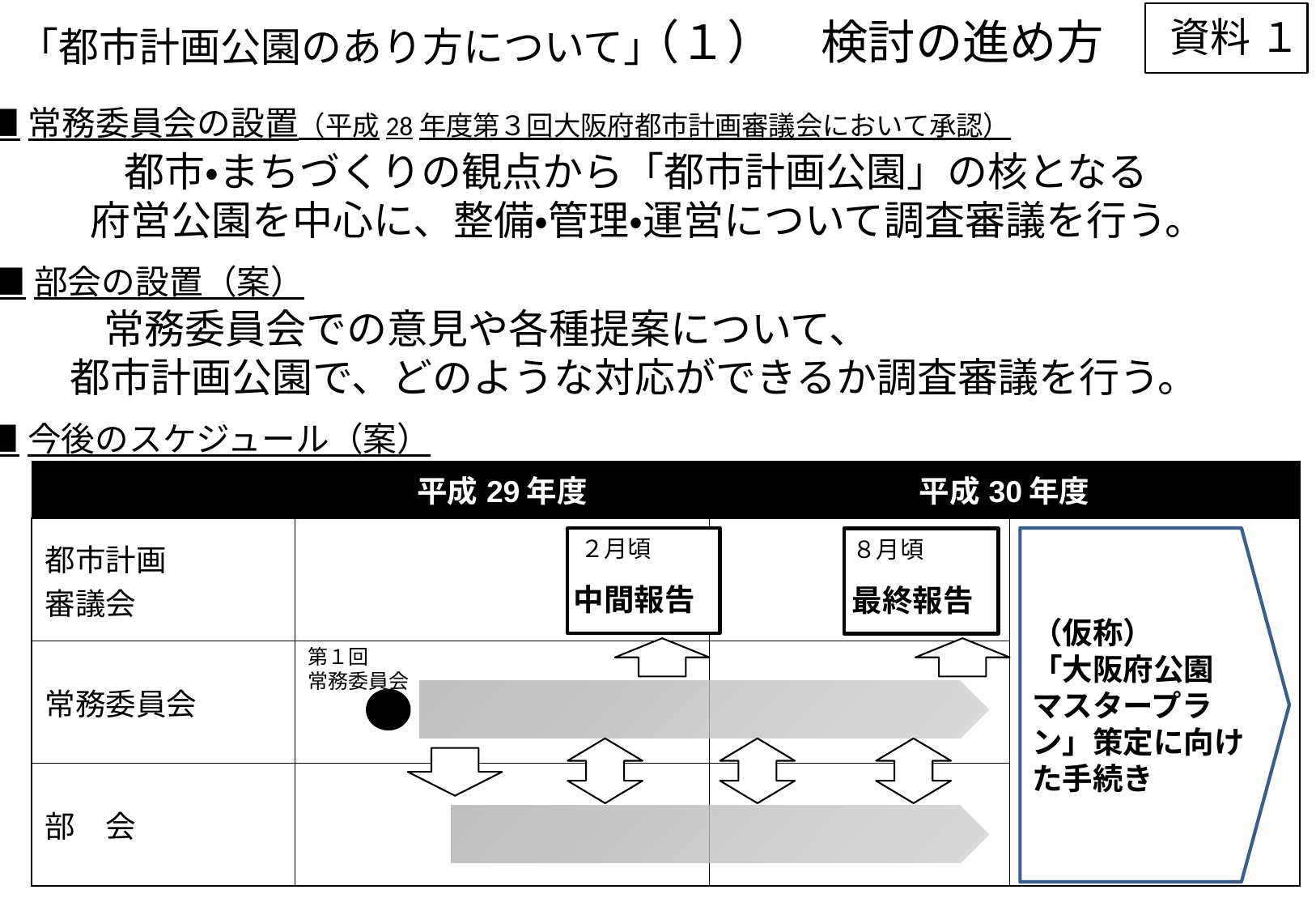

（１）　検討の進め方
資料 １
　「都市計画公園のあり方について」
■常務委員会の設置（平成28年度第３回大阪府都市計画審議会において承認）
　都市・まちづくりの観点から「都市計画公園」の核となる
府営公園を中心に、整備・管理・運営について調査審議を行う。
■部会の設置（案）
　常務委員会での意見や各種提案について、
都市計画公園で、どのような対応ができるか調査審議を行う。
■今後のスケジュール（案）
|  | 平成29年度 | 平成30年度 |  |
| --- | --- | --- | --- |
| 都市計画 審議会 |  |  |  |
| 常務委員会 |  |  |  |
| 部　会 |  |  |  |

（仮称）
「大阪府公園
マスタープラン」策定に向けた手続き
２月頃

８月頃
中間報告
最終報告

第１回
常務委員会